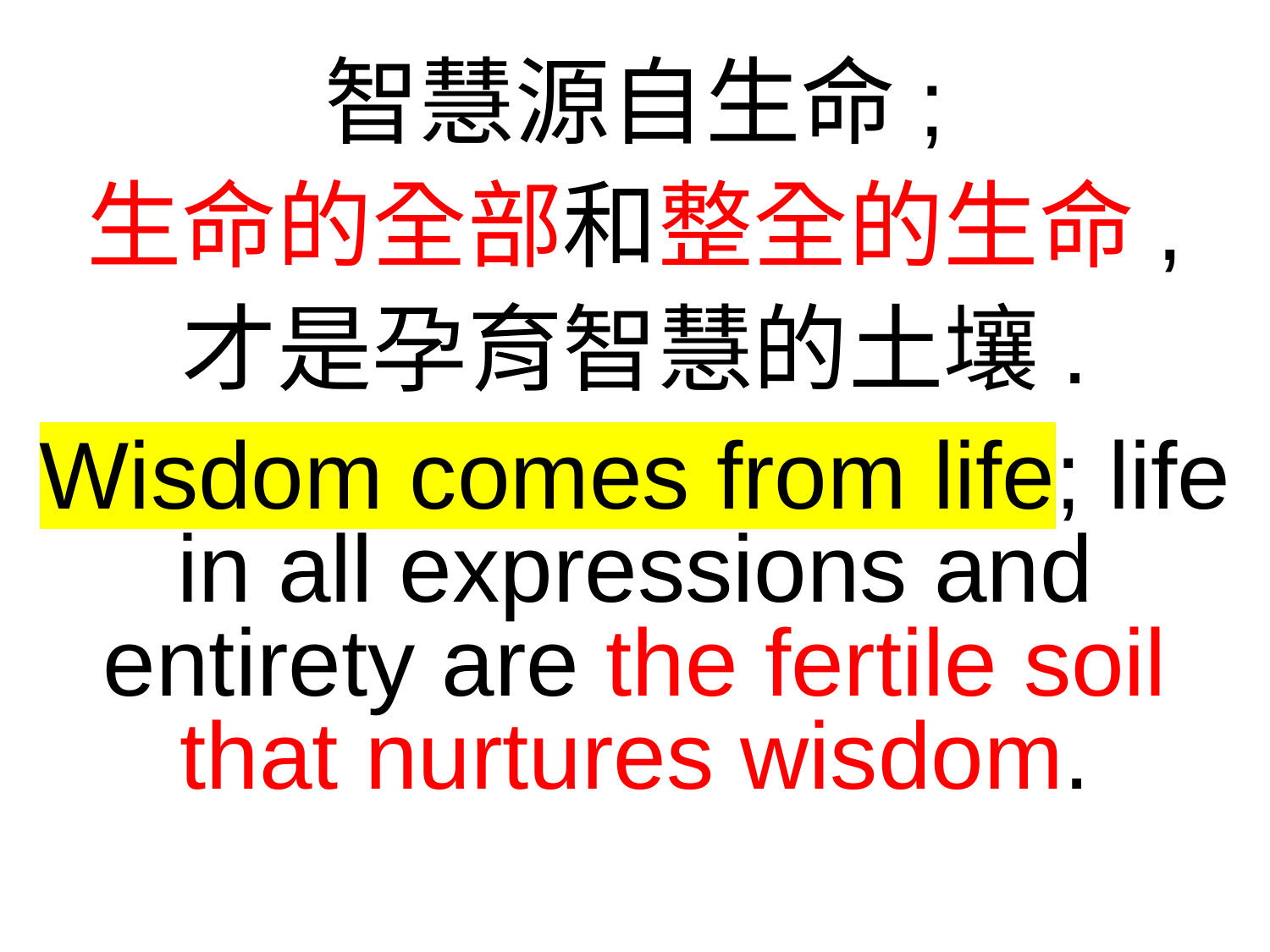

智慧源自生命;
生命的全部和整全的生命,
才是孕育智慧的土壤.
Wisdom comes from life; life in all expressions and entirety are the fertile soil that nurtures wisdom.